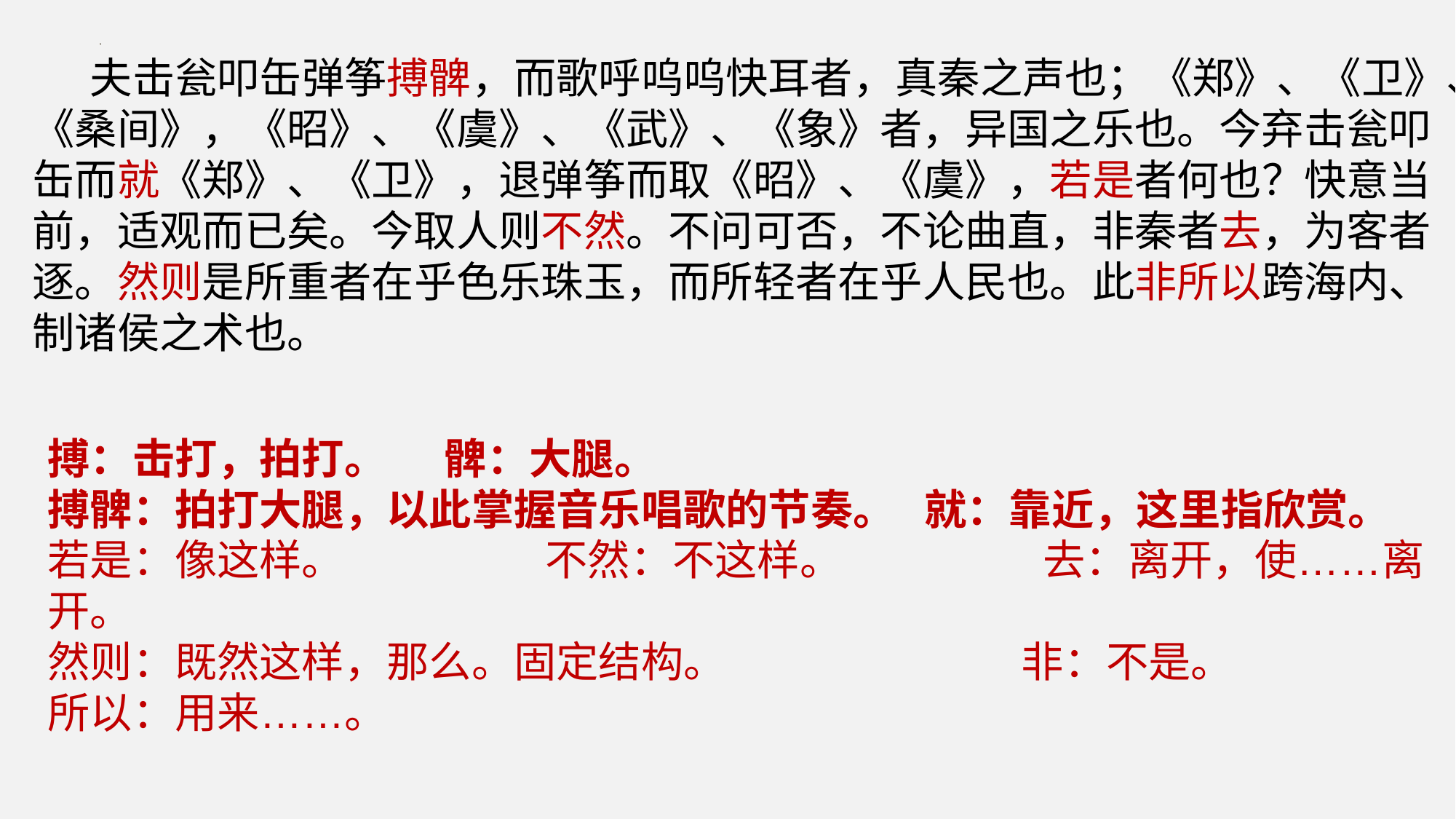

夫击瓮叩缶弹筝搏髀，而歌呼呜呜快耳者，真秦之声也；《郑》、《卫》、《桑间》，《昭》、《虞》、《武》、《象》者，异国之乐也。今弃击瓮叩缶而就《郑》、《卫》，退弹筝而取《昭》、《虞》，若是者何也？快意当前，适观而已矣。今取人则不然。不问可否，不论曲直，非秦者去，为客者逐。然则是所重者在乎色乐珠玉，而所轻者在乎人民也。此非所以跨海内、制诸侯之术也。
搏：击打，拍打。      髀：大腿。
搏髀：拍打大腿，以此掌握音乐唱歌的节奏。   就：靠近，这里指欣赏。
若是：像这样。                 不然：不这样。                 去：离开，使……离开。
然则：既然这样，那么。固定结构。                         非：不是。
所以：用来……。